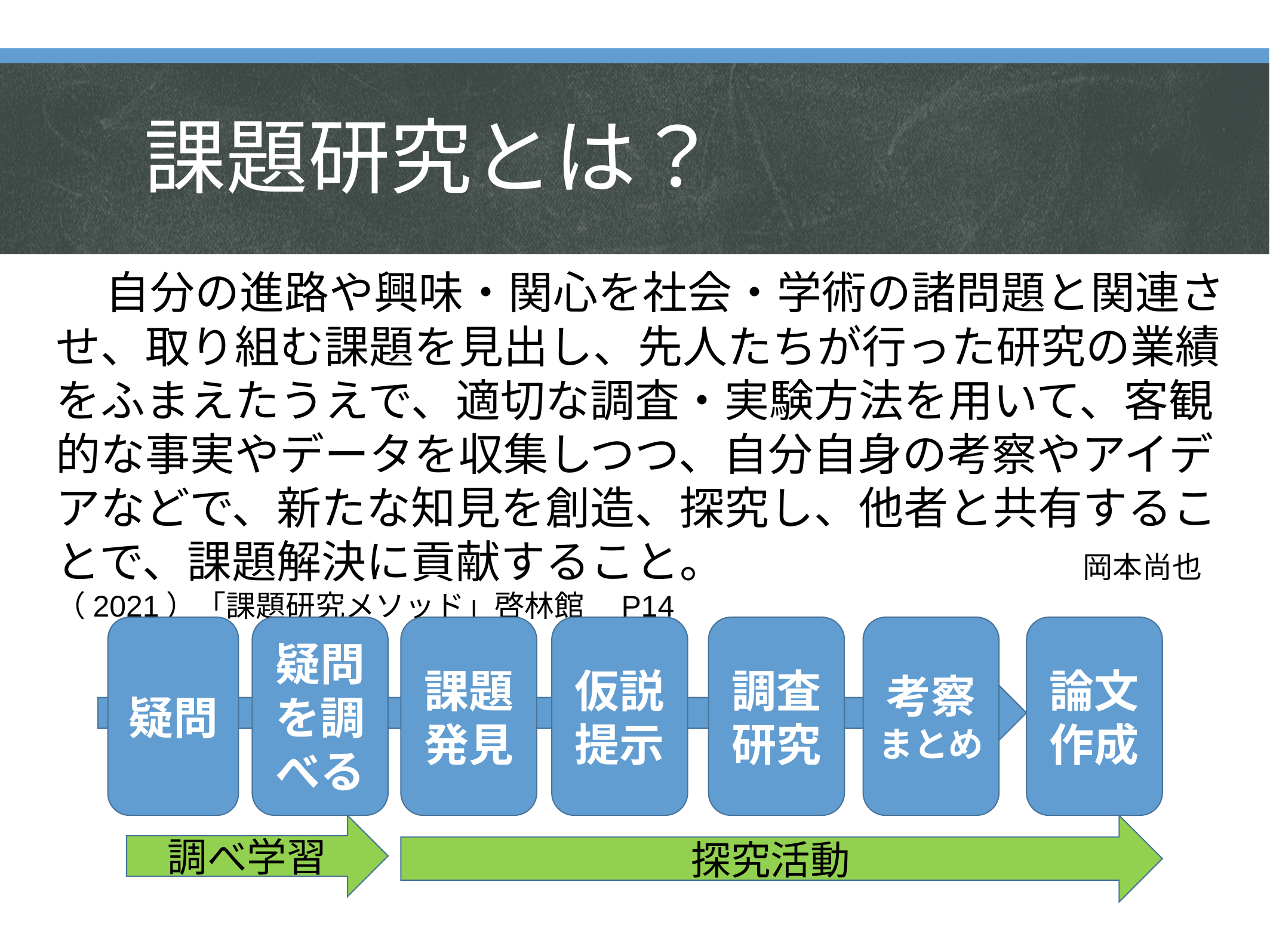

# 課題研究とは？
　自分の進路や興味・関心を社会・学術の諸問題と関連させ、取り組む課題を見出し、先人たちが行った研究の業績をふまえたうえで、適切な調査・実験方法を用いて、客観的な事実やデータを収集しつつ、自分自身の考察やアイデアなどで、新たな知見を創造、探究し、他者と共有することで、課題解決に貢献すること。　　　　　　　　岡本尚也（2021）「課題研究メソッド」啓林館　P14
考察
まとめ
論文作成
疑問
疑問を調べる
課題発見
仮説提示
調査
研究

探究活動
調べ学習